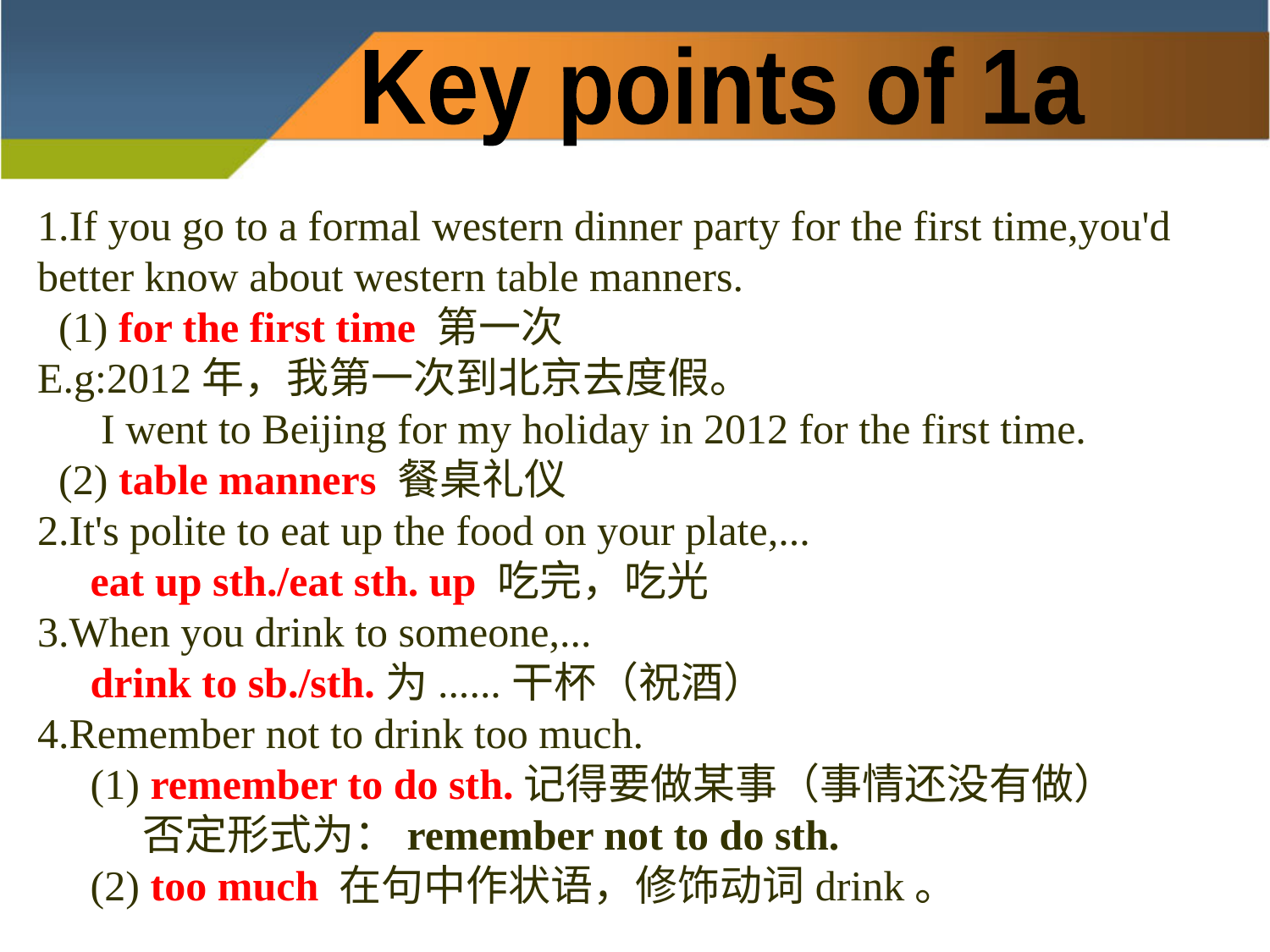

Key points of 1a
1.If you go to a formal western dinner party for the first time,you'd better know about western table manners.
  (1) for the first time 第一次
E.g:2012年，我第一次到北京去度假。
      I went to Beijing for my holiday in 2012 for the first time.
  (2) table manners 餐桌礼仪
2.It's polite to eat up the food on your plate,...
     eat up sth./eat sth. up 吃完，吃光
3.When you drink to someone,...
     drink to sb./sth.为......干杯（祝酒）
4.Remember not to drink too much.
     (1) remember to do sth.记得要做某事（事情还没有做）
          否定形式为：remember not to do sth.
     (2) too much 在句中作状语，修饰动词drink。